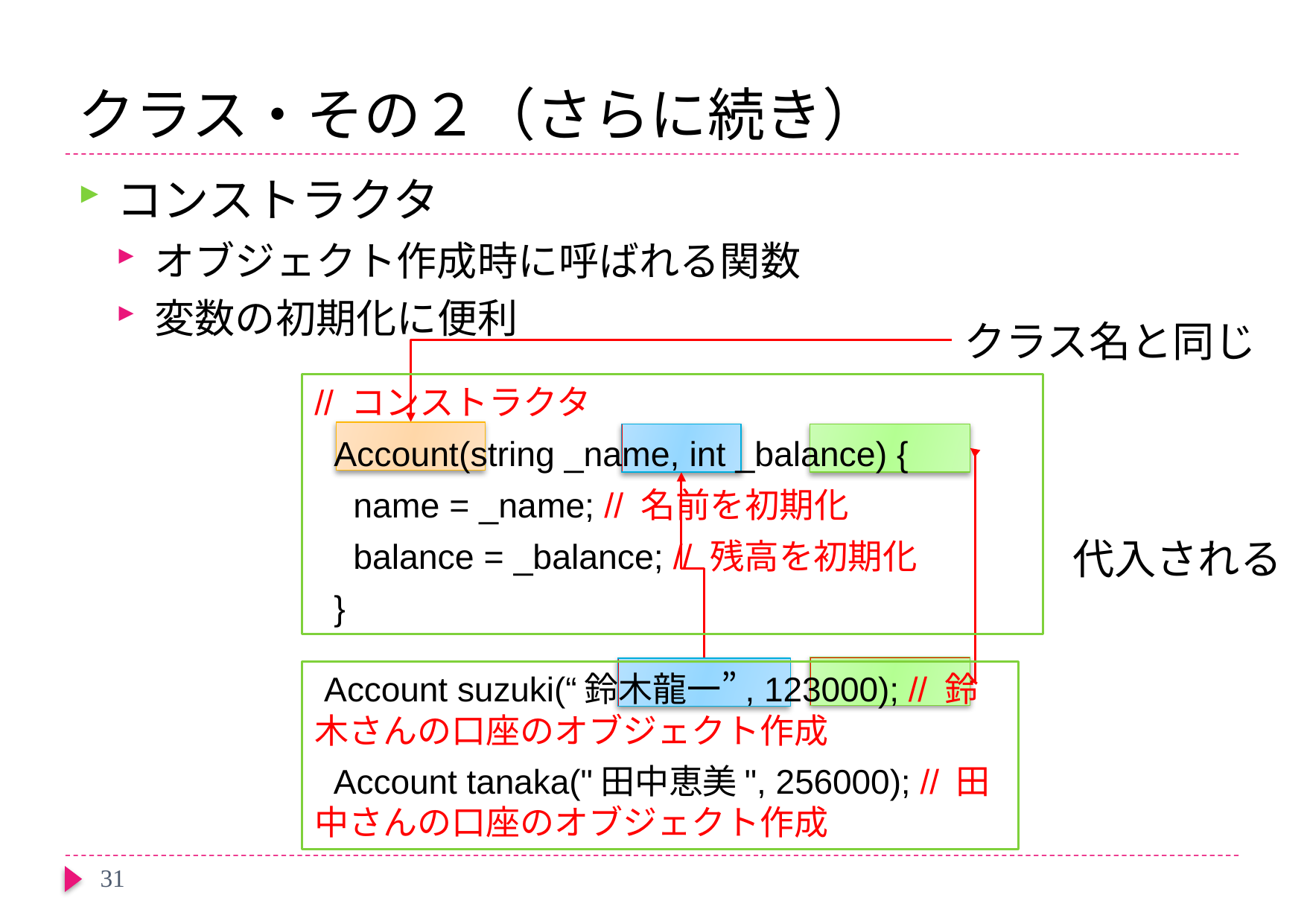

# クラス・その２（さらに続き）
コンストラクタ
オブジェクト作成時に呼ばれる関数
変数の初期化に便利
クラス名と同じ
// コンストラクタ
  Account(string _name, int _balance) {
    name = _name; // 名前を初期化
    balance = _balance; // 残高を初期化
  }

代入される

 Account suzuki(“鈴木龍一”, 123000); // 鈴木さんの口座のオブジェクト作成
  Account tanaka("田中恵美", 256000); // 田中さんの口座のオブジェクト作成
31